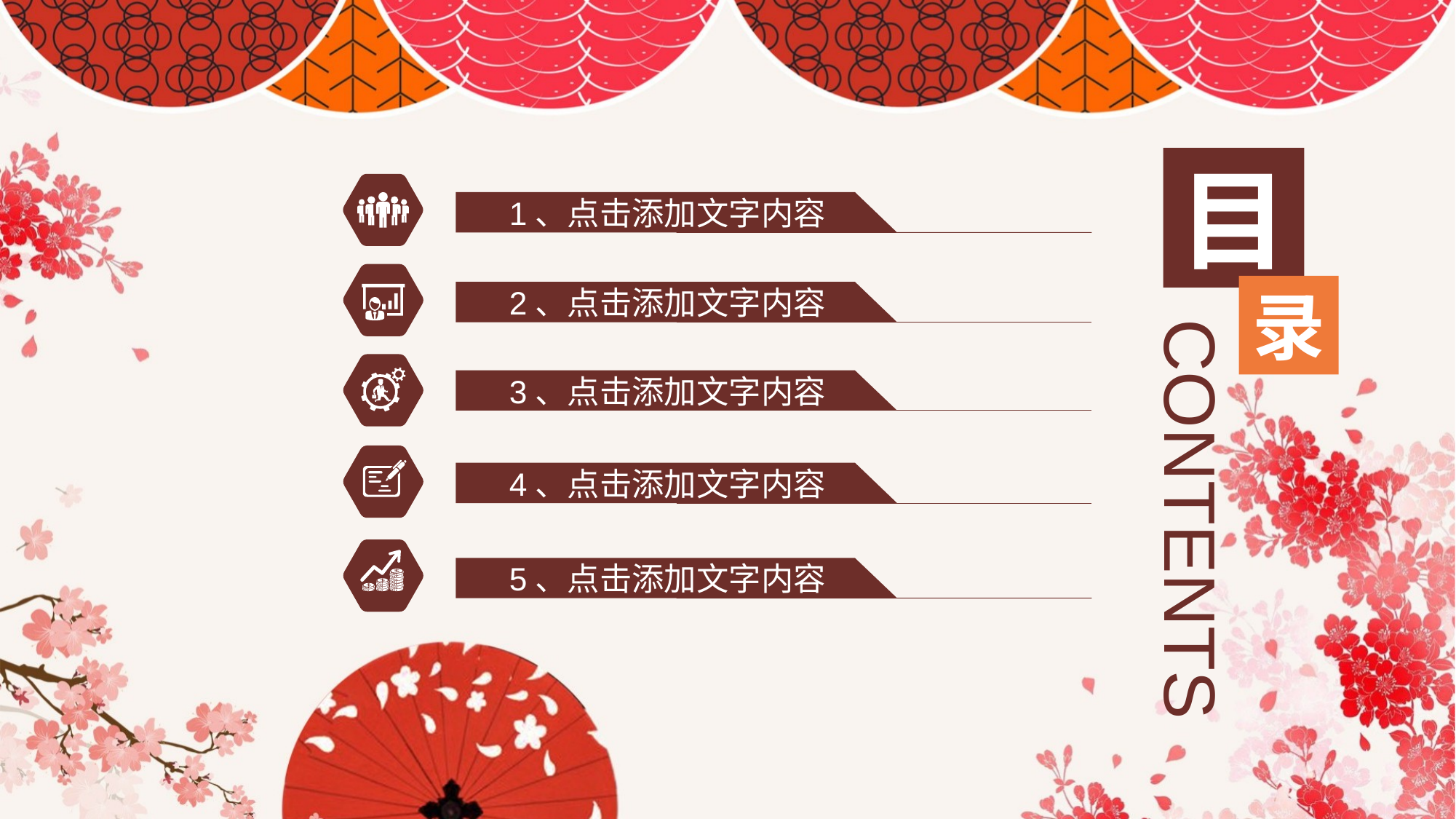

目

      1、点击添加文字内容

录
      2、点击添加文字内容
CONTENTS

      3、点击添加文字内容

      4、点击添加文字内容

      5、点击添加文字内容